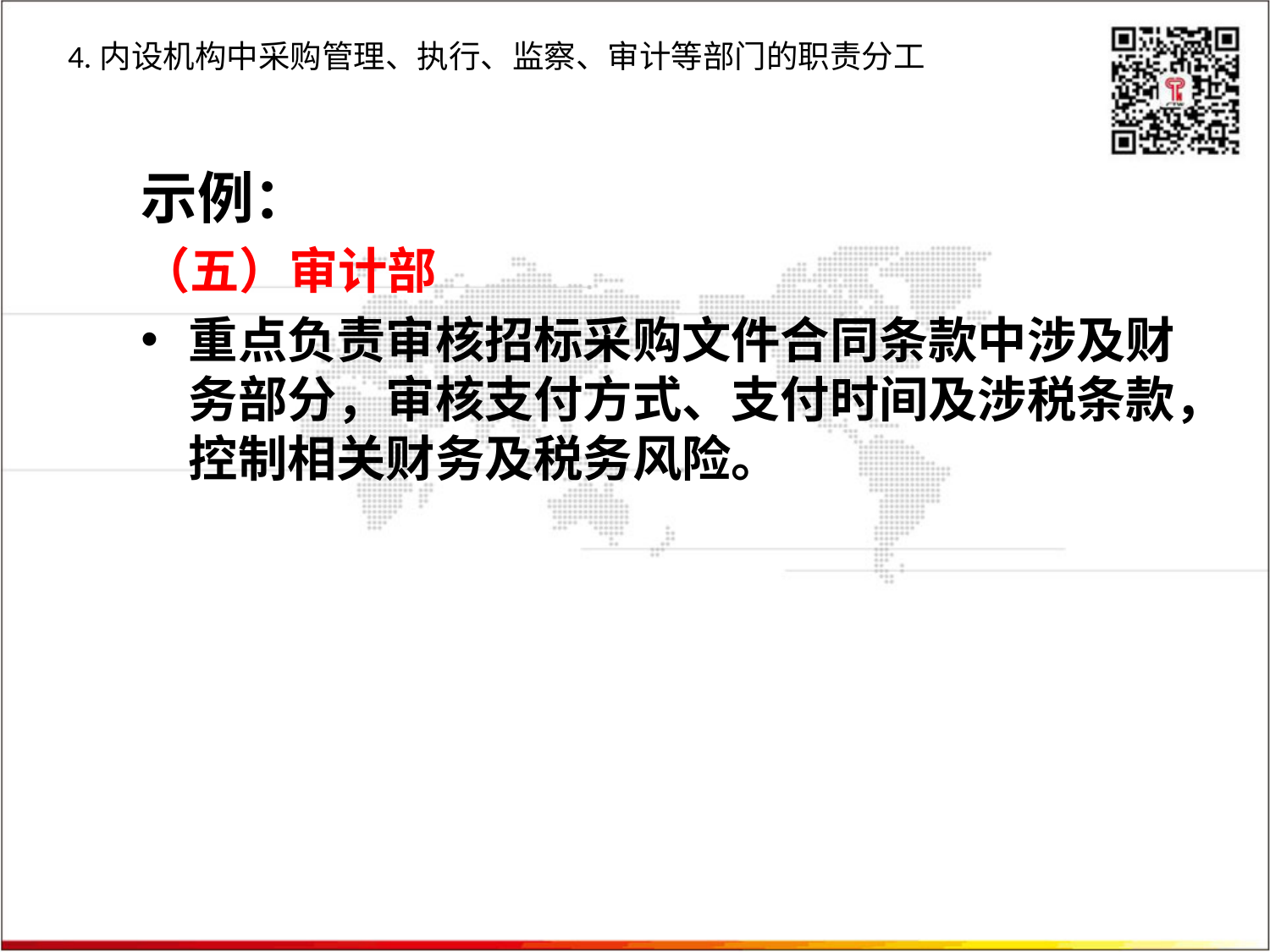

4.内设机构中采购管理、执行、监察、审计等部门的职责分工投标争议的解决
示例：
（五）审计部
重点负责审核招标采购文件合同条款中涉及财务部分，审核支付方式、支付时间及涉税条款，控制相关财务及税务风险。